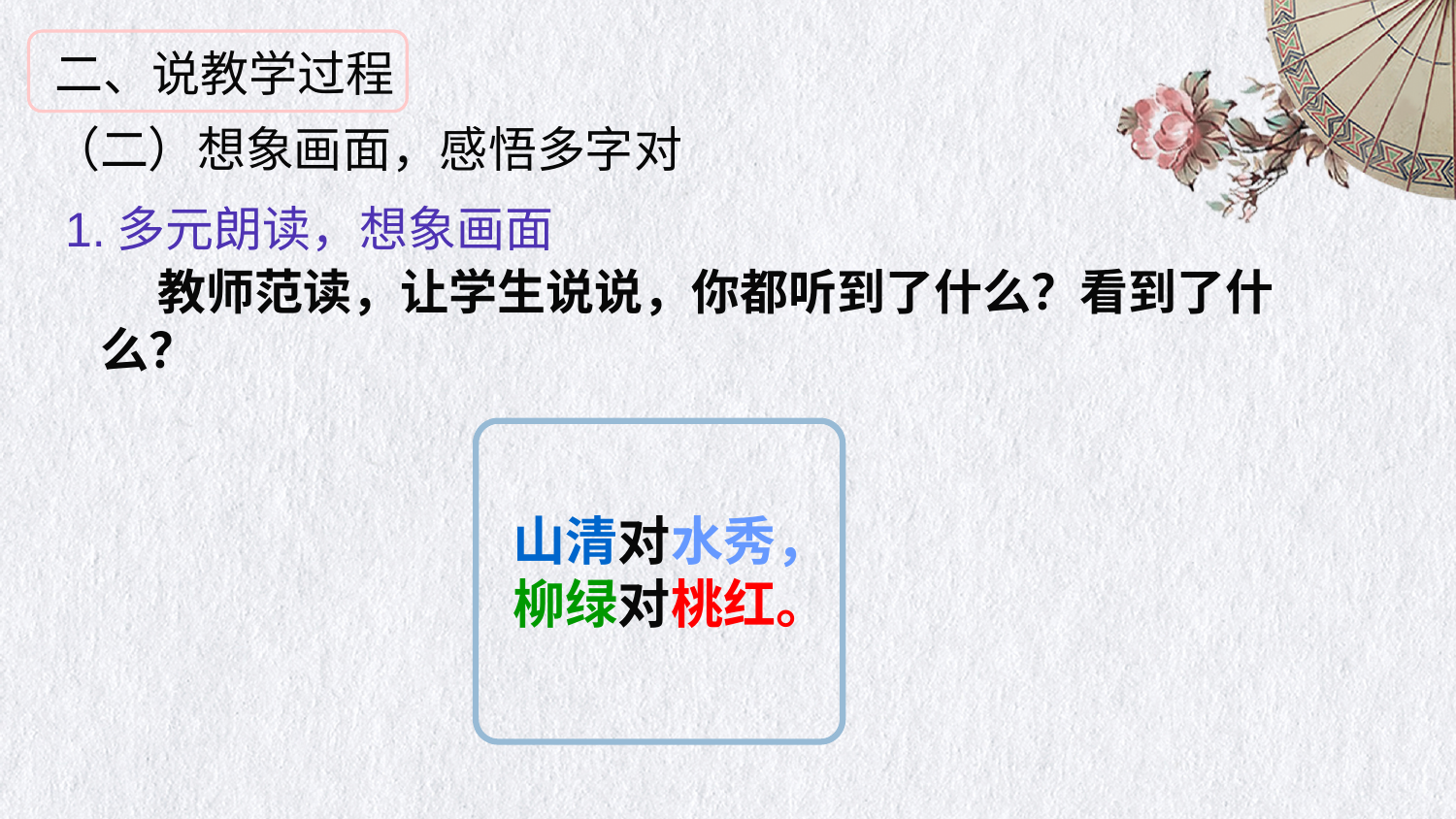

二、说教学过程
（二）想象画面，感悟多字对
1.多元朗读，想象画面
教师范读，让学生说说，你都听到了什么？看到了什么？

山清对水秀，
柳绿对桃红。